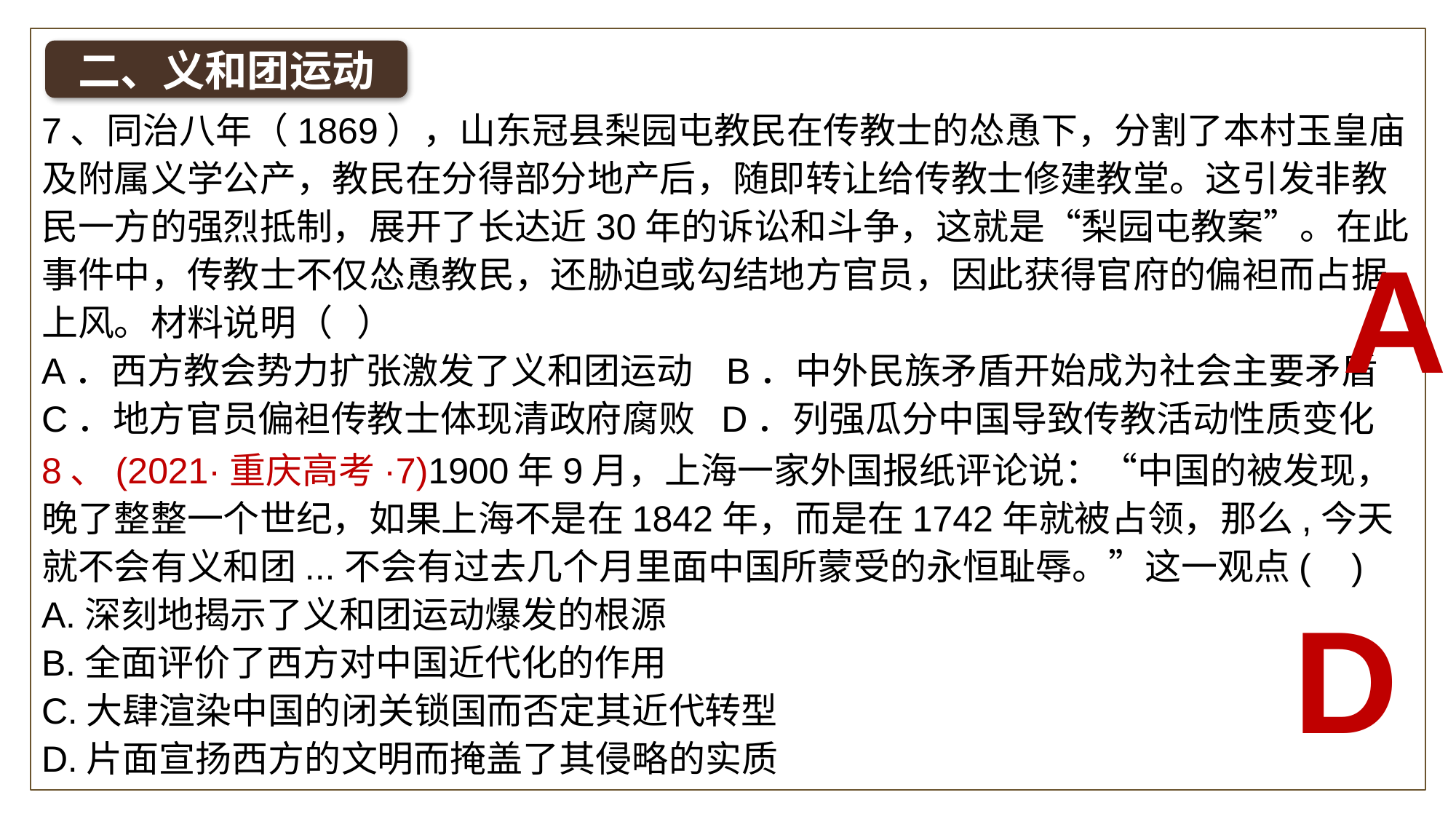

二、义和团运动
7、同治八年（1869），山东冠县梨园屯教民在传教士的怂恿下，分割了本村玉皇庙及附属义学公产，教民在分得部分地产后，随即转让给传教士修建教堂。这引发非教民一方的强烈抵制，展开了长达近30年的诉讼和斗争，这就是“梨园屯教案”。在此事件中，传教士不仅怂恿教民，还胁迫或勾结地方官员，因此获得官府的偏袒而占据上风。材料说明（   ）
A．西方教会势力扩张激发了义和团运动   B．中外民族矛盾开始成为社会主要矛盾
C．地方官员偏袒传教士体现清政府腐败	  D．列强瓜分中国导致传教活动性质变化
A
8、(2021·重庆高考·7)1900年9月，上海一家外国报纸评论说：“中国的被发现，晚了整整一个世纪，如果上海不是在1842年，而是在1742年就被占领，那么,今天就不会有义和团...不会有过去几个月里面中国所蒙受的永恒耻辱。”这一观点(    )
A.深刻地揭示了义和团运动爆发的根源
B.全面评价了西方对中国近代化的作用
C.大肆渲染中国的闭关锁国而否定其近代转型
D.片面宣扬西方的文明而掩盖了其侵略的实质
D